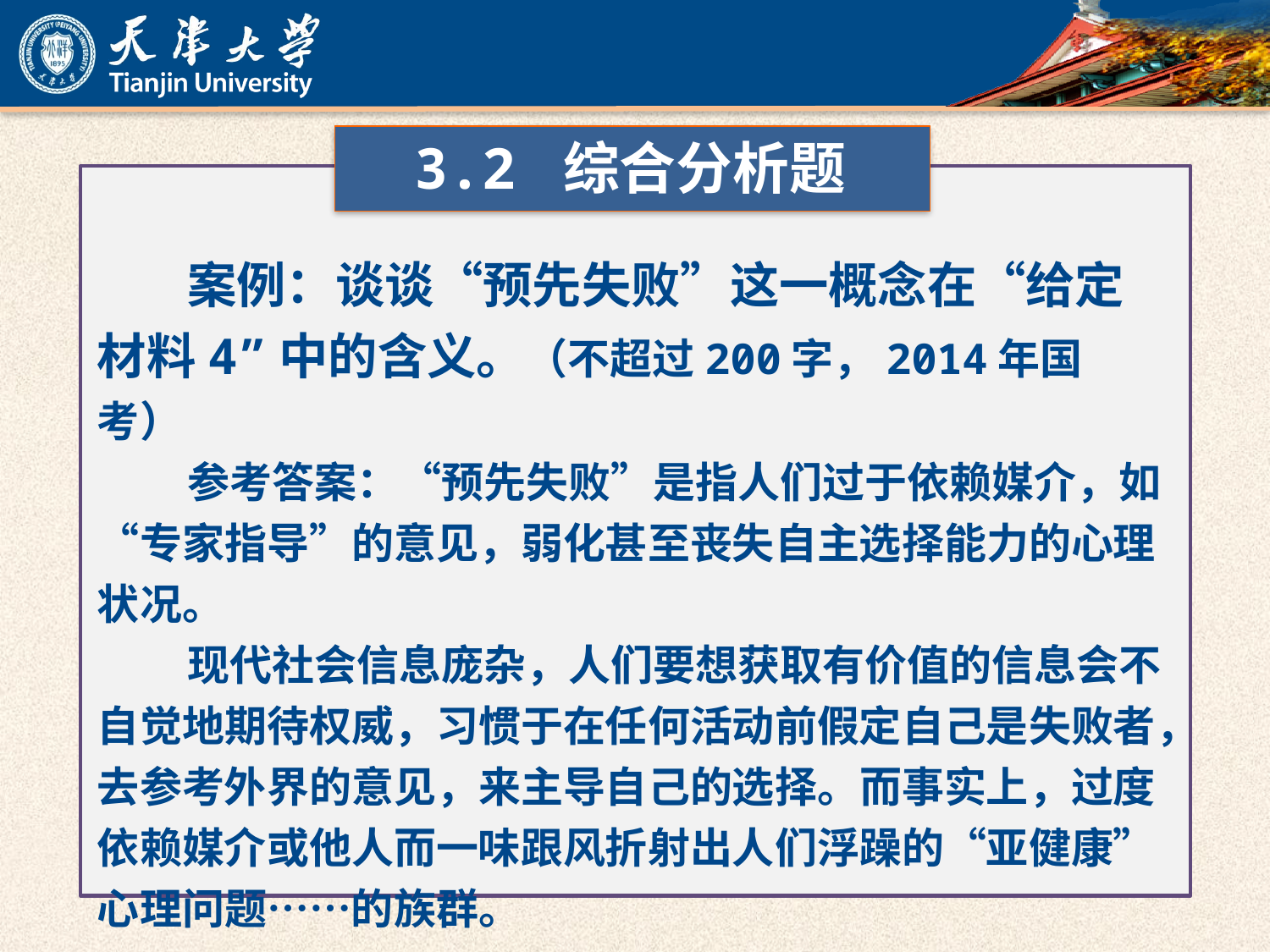

3.2 综合分析题

案例：谈谈“预先失败”这一概念在“给定材料4”中的含义。（不超过200字，2014年国考）
参考答案：“预先失败”是指人们过于依赖媒介，如“专家指导”的意见，弱化甚至丧失自主选择能力的心理状况。
现代社会信息庞杂，人们要想获取有价值的信息会不自觉地期待权威，习惯于在任何活动前假定自己是失败者，去参考外界的意见，来主导自己的选择。而事实上，过度依赖媒介或他人而一味跟风折射出人们浮躁的“亚健康”心理问题……的族群。